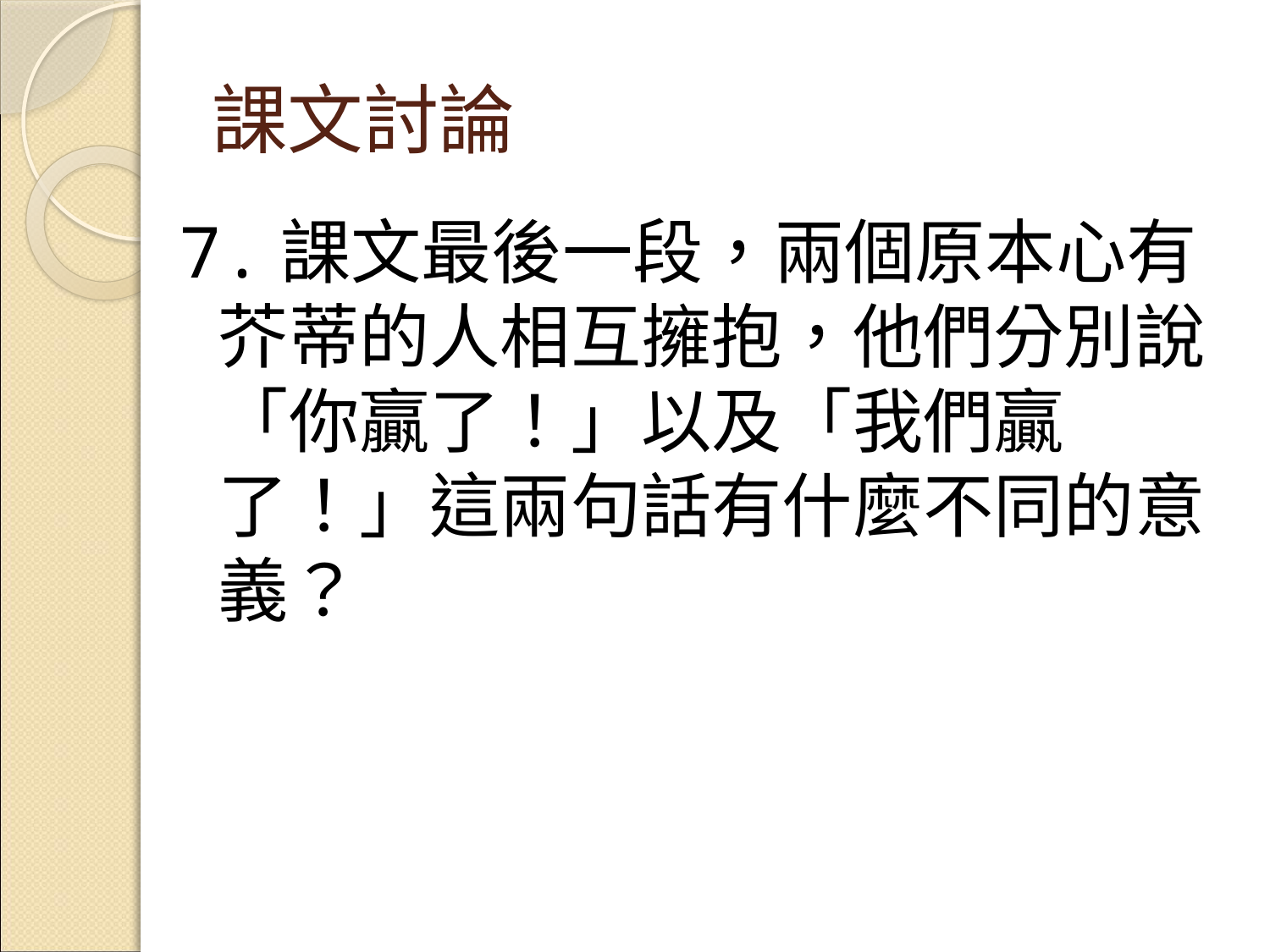

課文討論
7.課文最後一段，兩個原本心有芥蒂的人相互擁抱，他們分別說「你贏了！」以及「我們贏了！」這兩句話有什麼不同的意義？